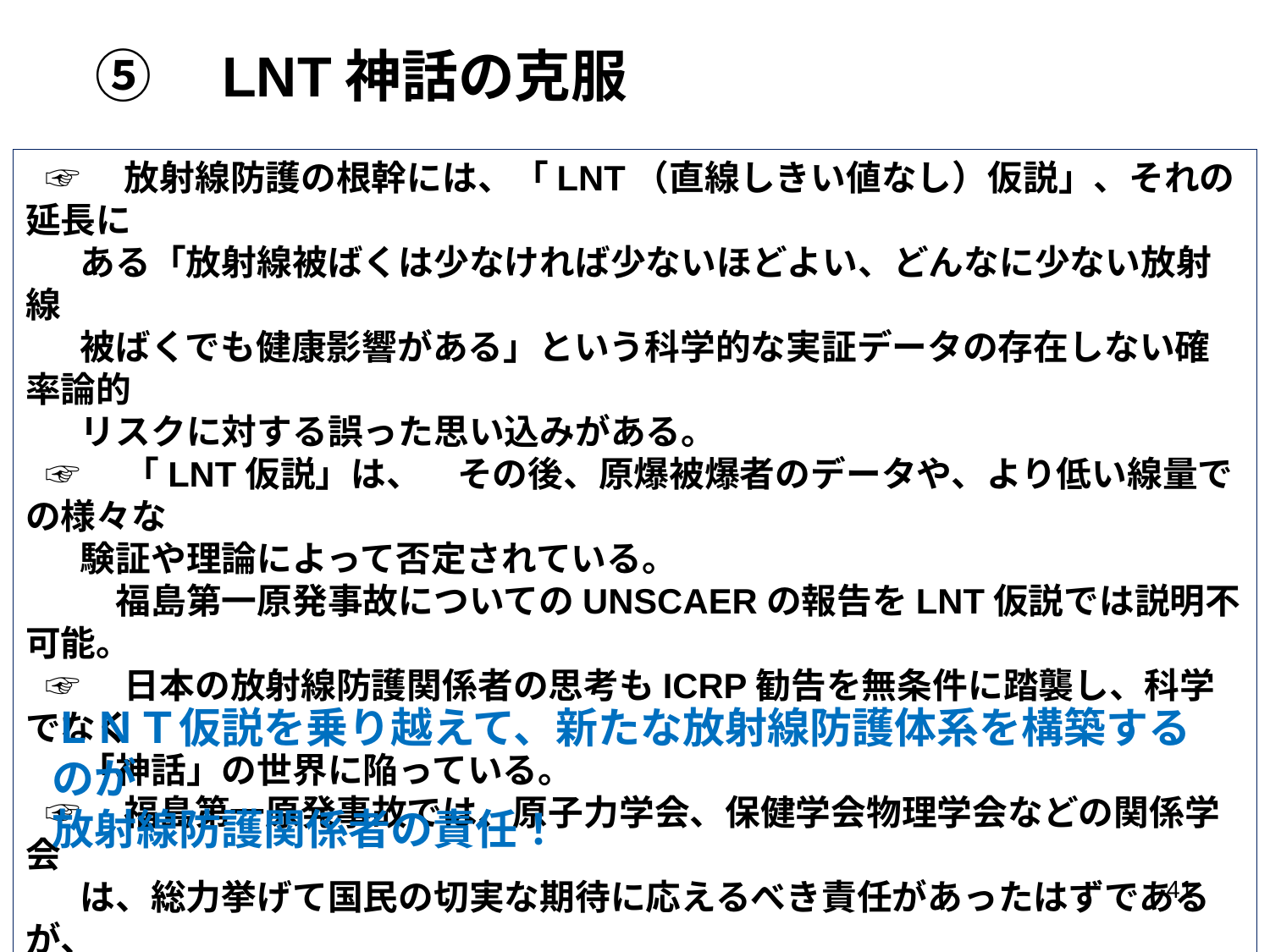

# ⑤　LNT神話の克服
☞　放射線防護の根幹には、「LNT（直線しきい値なし）仮説」、それの延長に
　ある「放射線被ばくは少なければ少ないほどよい、どんなに少ない放射線
　被ばくでも健康影響がある」という科学的な実証データの存在しない確率論的
　リスクに対する誤った思い込みがある。
☞　「LNT仮説」は、　その後、原爆被爆者のデータや、より低い線量での様々な
　験証や理論によって否定されている。
　　福島第一原発事故についてのUNSCAERの報告をLNT仮説では説明不可能。
☞　日本の放射線防護関係者の思考もICRP勧告を無条件に踏襲し、科学でなく
　「神話」の世界に陥っている。
☞　福島第一原発事故では、原子力学会、保健学会物理学会などの関係学会
　は、総力挙げて国民の切実な期待に応えるべき責任があったはずであるが、
　国民からもっとも必要とされているときに、何らの発信もしていない。
ＬＮＴ仮説を乗り越えて、新たな放射線防護体系を構築するのが
放射線防護関係者の責任！
41